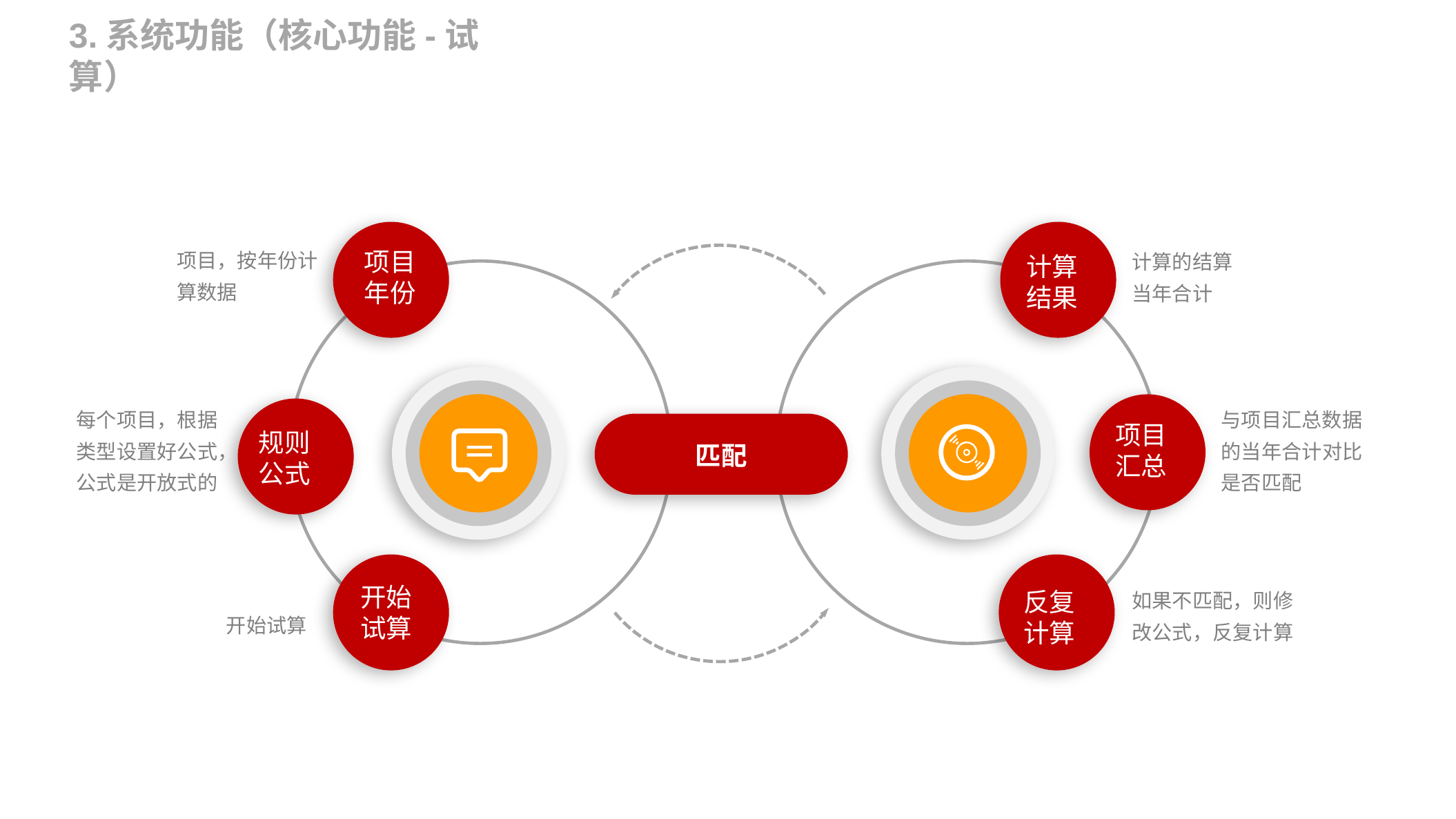

3.系统功能（核心功能-试算）
点击添加相关文字标题

项目
年份

计算
结果
项目，按年份计算数据
计算的结算
当年合计

项目
汇总
每个项目，根据类型设置好公式，公式是开放式的
与项目汇总数据的当年合计对比是否匹配

规则
公式

匹配

开始试算

反复
计算
如果不匹配，则修改公式，反复计算
开始试算